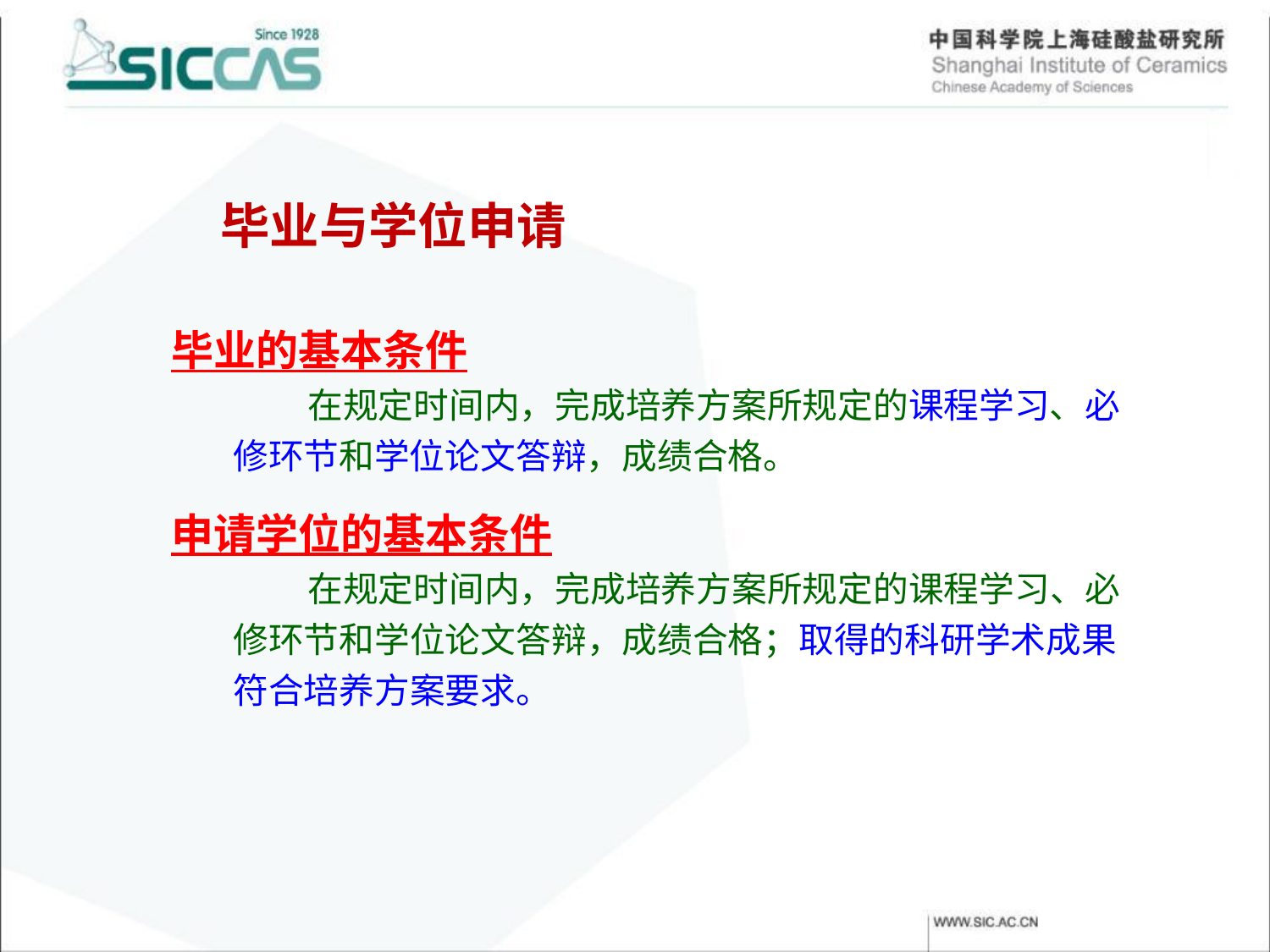

毕业与学位申请
毕业的基本条件
在规定时间内，完成培养方案所规定的课程学习、必修环节和学位论文答辩，成绩合格。
申请学位的基本条件
在规定时间内，完成培养方案所规定的课程学习、必修环节和学位论文答辩，成绩合格；取得的科研学术成果符合培养方案要求。